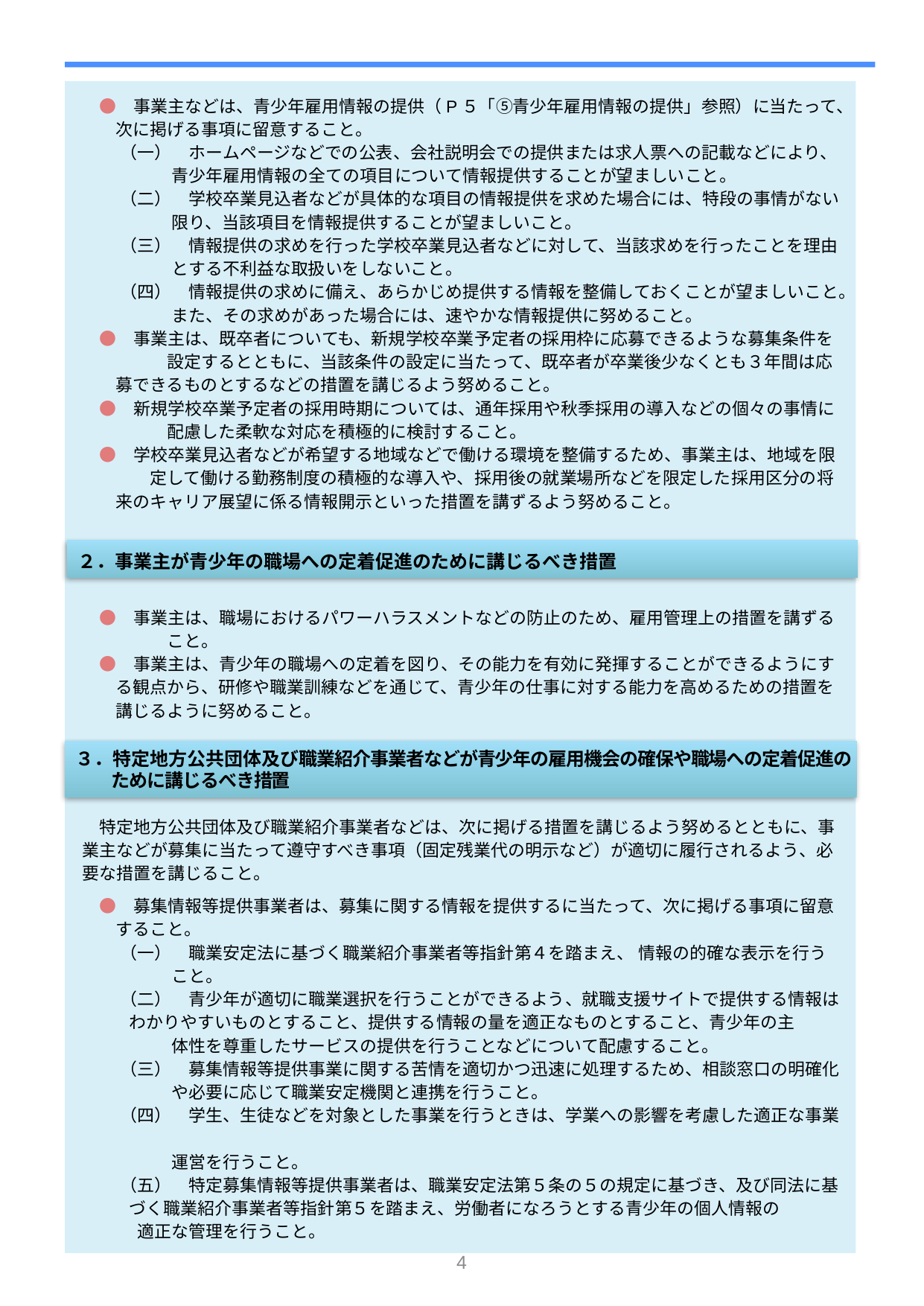

●　事業主などは、青少年雇用情報の提供（P５「⑤青少年雇用情報の提供」参照）に当たって、次に掲げる事項に留意すること。
　 　（一）　ホームページなどでの公表、会社説明会での提供または求人票への記載などにより、
　　　　　 青少年雇用情報の全ての項目について情報提供することが望ましいこと。
　 　（二）　学校卒業見込者などが具体的な項目の情報提供を求めた場合には、特段の事情がない
　　　　　 限り、当該項目を情報提供することが望ましいこと。
　 　（三）　情報提供の求めを行った学校卒業見込者などに対して、当該求めを行ったことを理由
　　　　　 とする不利益な取扱いをしないこと。
　 　（四）　情報提供の求めに備え、あらかじめ提供する情報を整備しておくことが望ましいこと。
　　　　　 また、その求めがあった場合には、速やかな情報提供に努めること。
　●　事業主は、既卒者についても、新規学校卒業予定者の採用枠に応募できるような募集条件を　　　設定するとともに、当該条件の設定に当たって、既卒者が卒業後少なくとも３年間は応募できるものとするなどの措置を講じるよう努めること。
　●　新規学校卒業予定者の採用時期については、通年採用や秋季採用の導入などの個々の事情に　　　配慮した柔軟な対応を積極的に検討すること。
　●　学校卒業見込者などが希望する地域などで働ける環境を整備するため、事業主は、地域を限　　定して働ける勤務制度の積極的な導入や、採用後の就業場所などを限定した採用区分の将来のキャリア展望に係る情報開示といった措置を講ずるよう努めること。

　●　事業主は、職場におけるパワーハラスメントなどの防止のため、雇用管理上の措置を講ずる　　　こと。
　●　事業主は、青少年の職場への定着を図り、その能力を有効に発揮することができるようにする観点から、研修や職業訓練などを通じて、青少年の仕事に対する能力を高めるための措置を講じるように努めること。

　特定地方公共団体及び職業紹介事業者などは、次に掲げる措置を講じるよう努めるとともに、事業主などが募集に当たって遵守すべき事項（固定残業代の明示など）が適切に履行されるよう、必要な措置を講じること。
　●　募集情報等提供事業者は、募集に関する情報を提供するに当たって、次に掲げる事項に留意すること。
　 　（一）　職業安定法に基づく職業紹介事業者等指針第４を踏まえ、 情報の的確な表示を行う
　　　　　 こと。
　　 （二）　青少年が適切に職業選択を行うことができるよう、就職支援サイトで提供する情報は
           わかりやすいものとすること、提供する情報の量を適正なものとすること、青少年の主
　　　　　 体性を尊重したサービスの提供を行うことなどについて配慮すること。
　 　（三）　募集情報等提供事業に関する苦情を適切かつ迅速に処理するため、相談窓口の明確化
　　　　　 や必要に応じて職業安定機関と連携を行うこと。
　　 （四）　学生、生徒などを対象とした事業を行うときは、学業への影響を考慮した適正な事業
　　　　　 運営を行うこと。
　　 （五）　特定募集情報等提供事業者は、職業安定法第５条の５の規定に基づき、及び同法に基
           づく職業紹介事業者等指針第５を踏まえ、労働者になろうとする青少年の個人情報の	　　適正な管理を行うこと。
２．事業主が青少年の職場への定着促進のために講じるべき措置
３．特定地方公共団体及び職業紹介事業者などが青少年の雇用機会の確保や職場への定着促進の
　　ために講じるべき措置
4